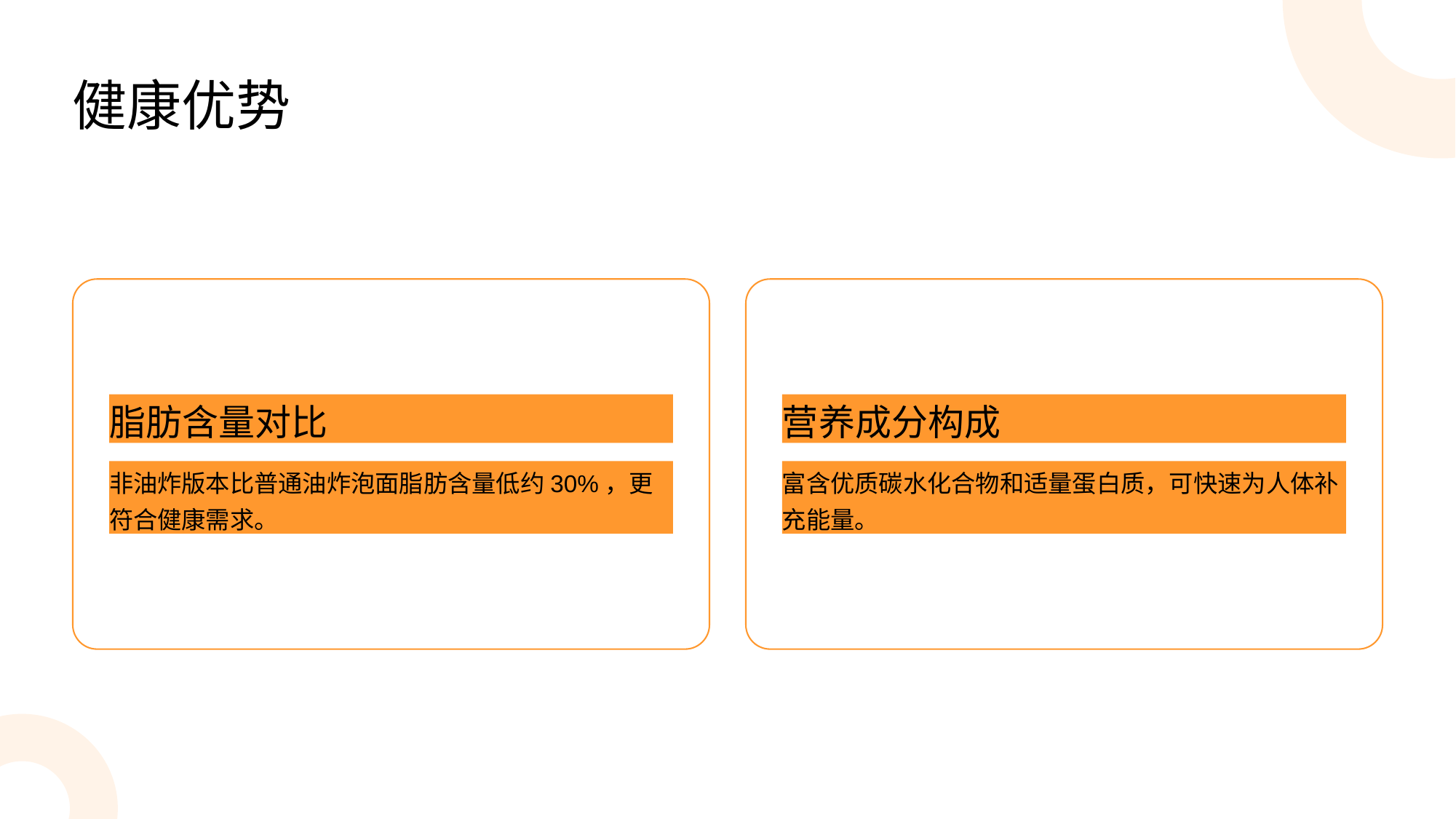

健康优势

脂肪含量对比
营养成分构成
非油炸版本比普通油炸泡面脂肪含量低约30%，更符合健康需求。
富含优质碳水化合物和适量蛋白质，可快速为人体补充能量。